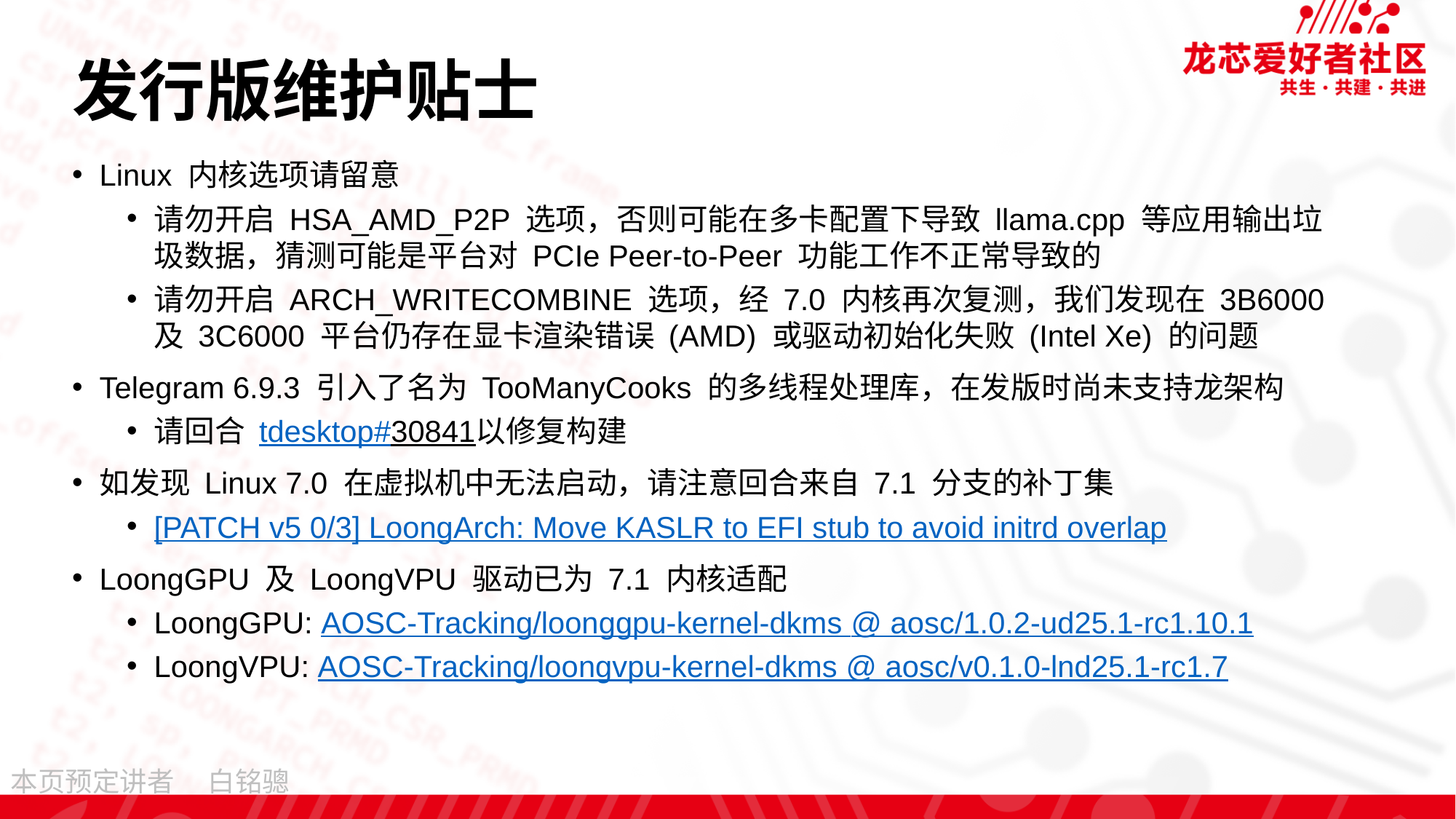

# 发行版维护贴士
Linux 内核选项请留意
请勿开启 HSA_AMD_P2P 选项，否则可能在多卡配置下导致 llama.cpp 等应用输出垃圾数据，猜测可能是平台对 PCIe Peer-to-Peer 功能工作不正常导致的
请勿开启 ARCH_WRITECOMBINE 选项，经 7.0 内核再次复测，我们发现在 3B6000 及 3C6000 平台仍存在显卡渲染错误 (AMD) 或驱动初始化失败 (Intel Xe) 的问题
Telegram 6.9.3 引入了名为 TooManyCooks 的多线程处理库，在发版时尚未支持龙架构
请回合 tdesktop#30841以修复构建
如发现 Linux 7.0 在虚拟机中无法启动，请注意回合来自 7.1 分支的补丁集
[PATCH v5 0/3] LoongArch: Move KASLR to EFI stub to avoid initrd overlap
LoongGPU 及 LoongVPU 驱动已为 7.1 内核适配
LoongGPU: AOSC-Tracking/loonggpu-kernel-dkms @ aosc/1.0.2-ud25.1-rc1.10.1
LoongVPU: AOSC-Tracking/loongvpu-kernel-dkms @ aosc/v0.1.0-lnd25.1-rc1.7
白铭骢